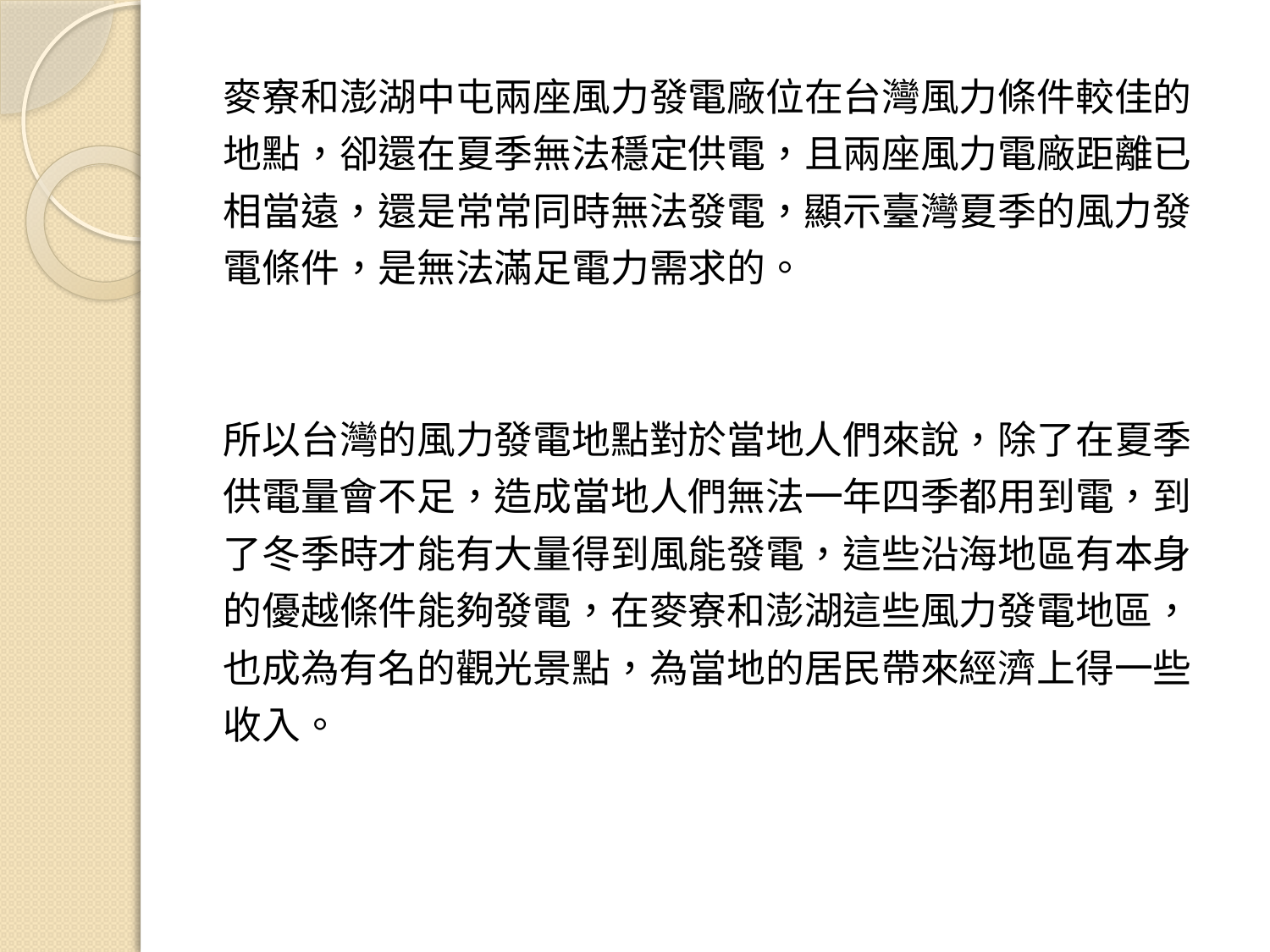

麥寮和澎湖中屯兩座風力發電廠位在台灣風力條件較佳的
地點，卻還在夏季無法穩定供電，且兩座風力電廠距離已
相當遠，還是常常同時無法發電，顯示臺灣夏季的風力發
電條件，是無法滿足電力需求的。

所以台灣的風力發電地點對於當地人們來說，除了在夏季
供電量會不足，造成當地人們無法一年四季都用到電，到
了冬季時才能有大量得到風能發電，這些沿海地區有本身
的優越條件能夠發電，在麥寮和澎湖這些風力發電地區，
也成為有名的觀光景點，為當地的居民帶來經濟上得一些
收入。